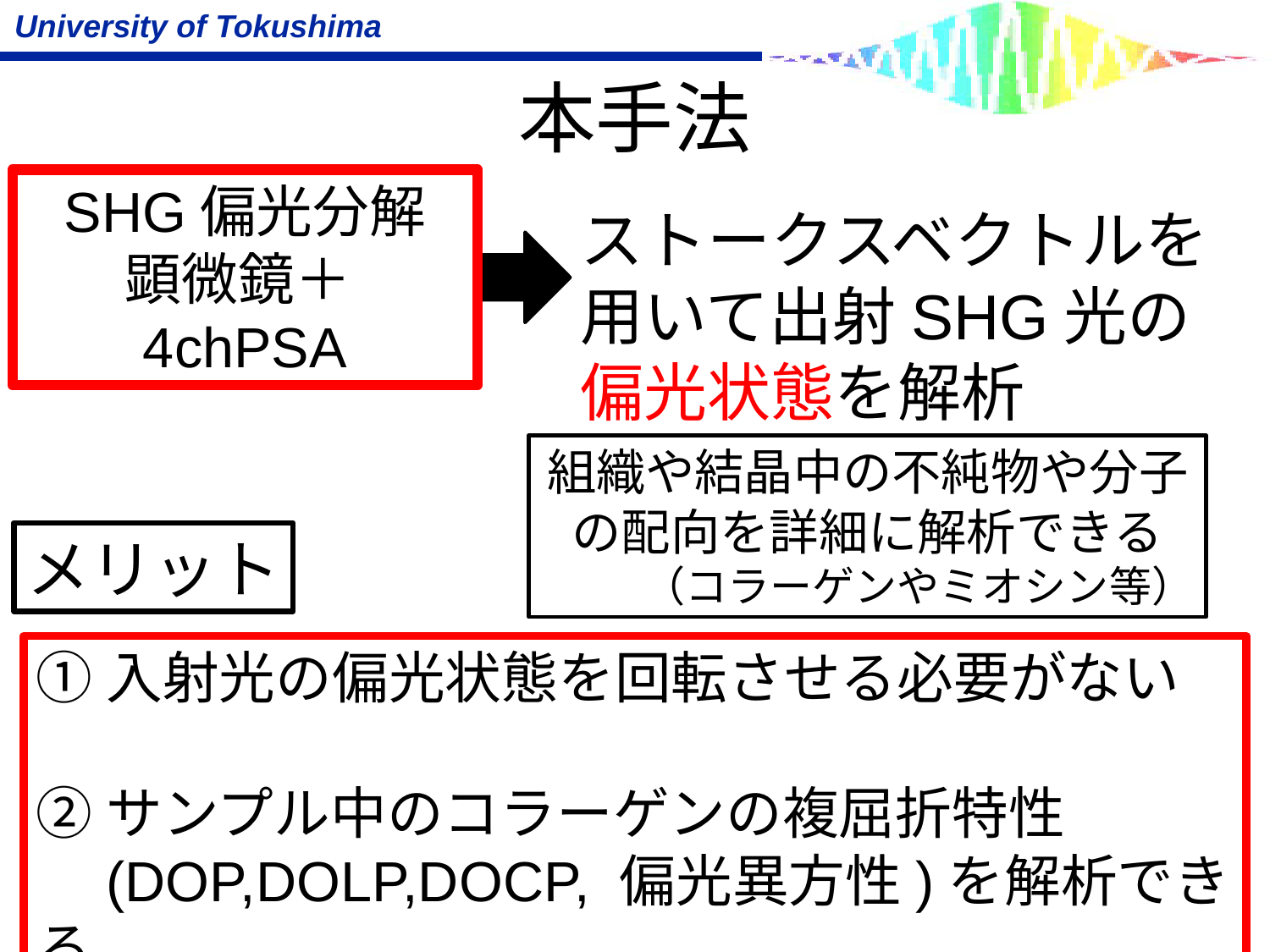

# 本手法
ストークスベクトルを用いて出射SHG光の偏光状態を解析
SHG偏光分解
顕微鏡＋4chPSA

組織や結晶中の不純物や分子の配向を詳細に解析できる
（コラーゲンやミオシン等）
メリット
①入射光の偏光状態を回転させる必要がない

②サンプル中のコラーゲンの複屈折特性
　(DOP,DOLP,DOCP, 偏光異方性)を解析できる